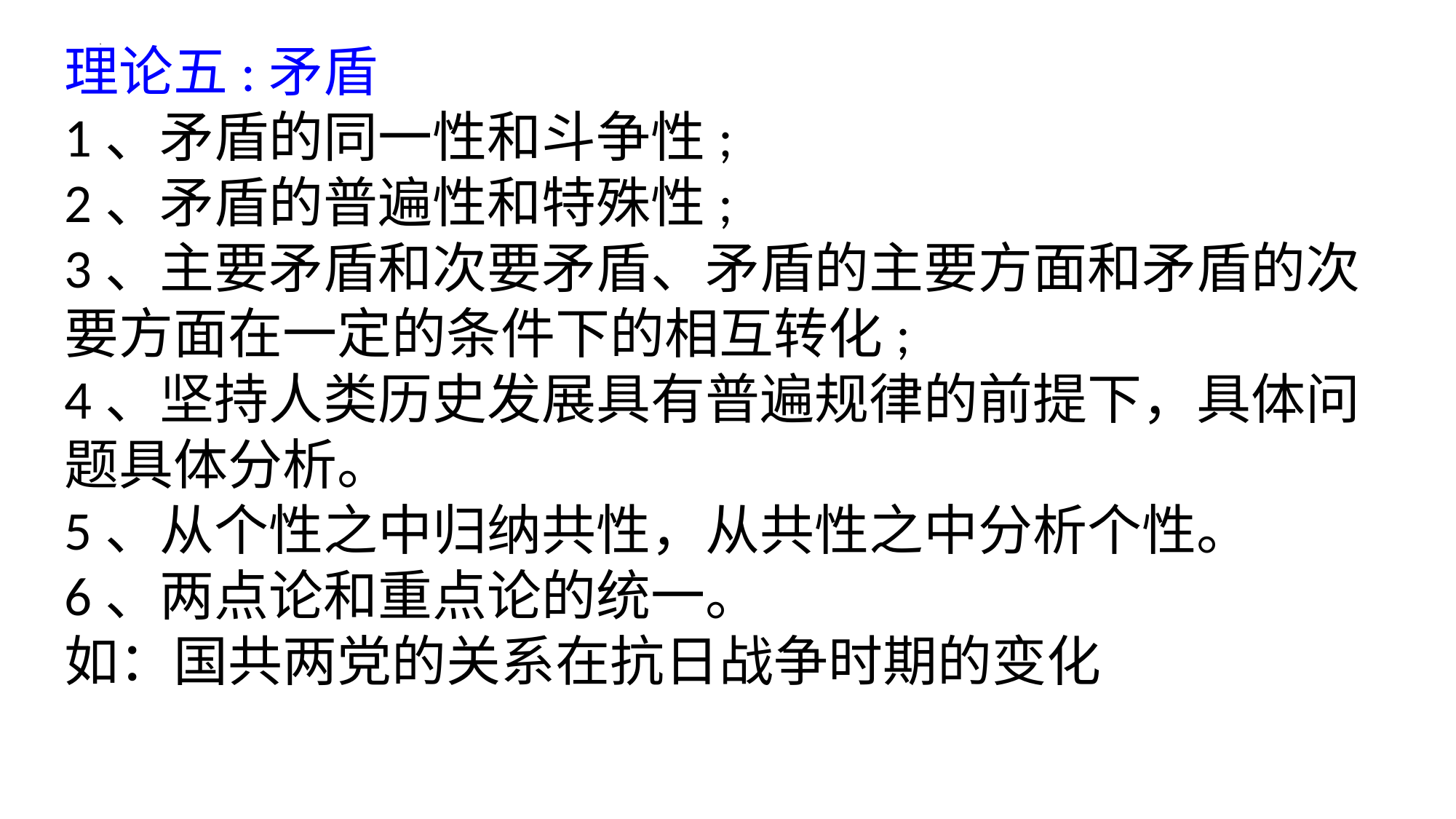

理论五:矛盾
1、矛盾的同一性和斗争性;
2、矛盾的普遍性和特殊性;
3、主要矛盾和次要矛盾、矛盾的主要方面和矛盾的次要方面在一定的条件下的相互转化;
4、坚持人类历史发展具有普遍规律的前提下，具体问题具体分析。
5、从个性之中归纳共性，从共性之中分析个性。
6、两点论和重点论的统一。
如：国共两党的关系在抗日战争时期的变化